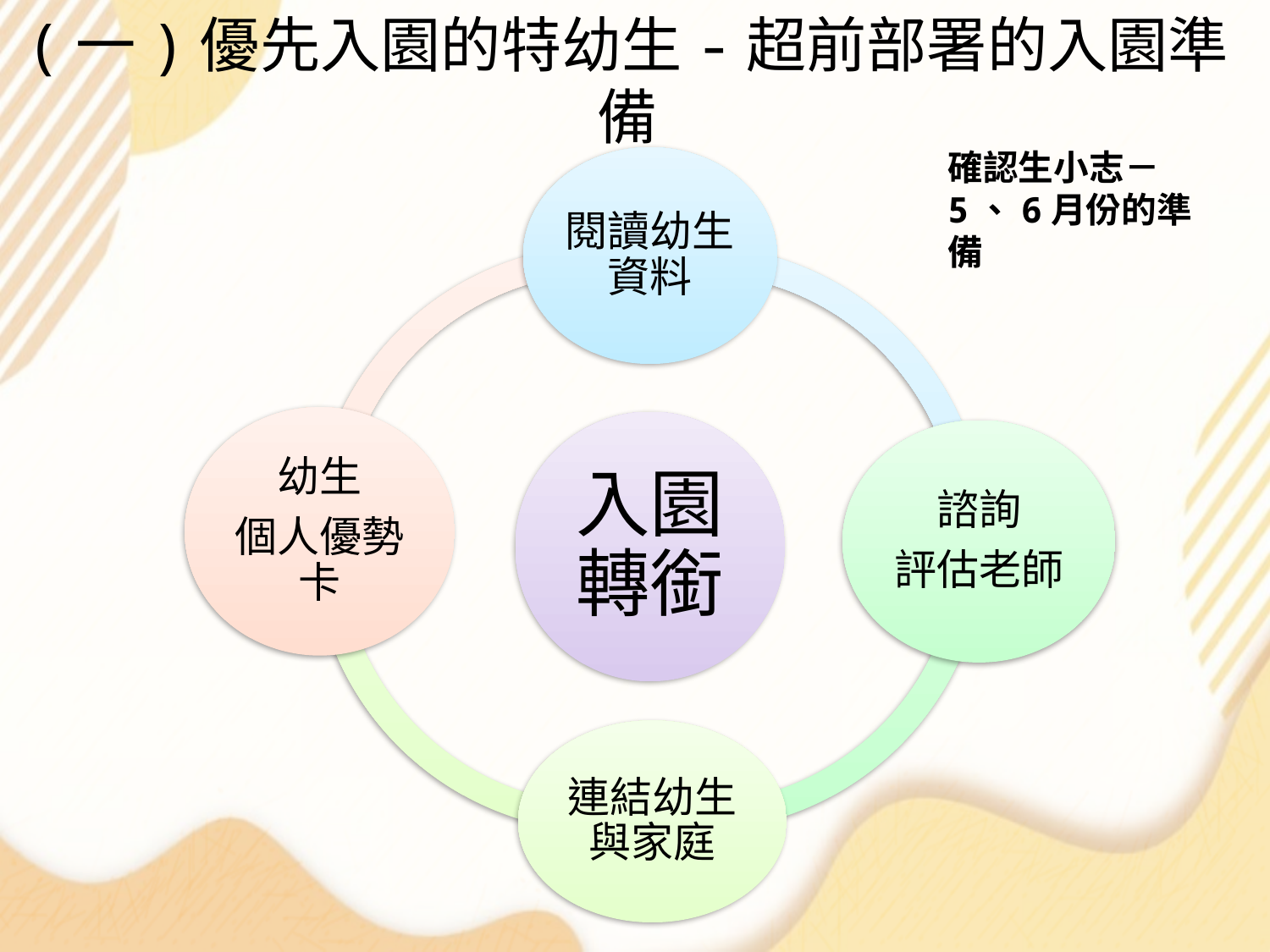

(一)優先入園的特幼生-超前部署的入園準備
入園轉銜
閱讀幼生資料
諮詢
評估老師
連結幼生與家庭
幼生
個人優勢卡
# 確認生小志－ 5、6月份的準備